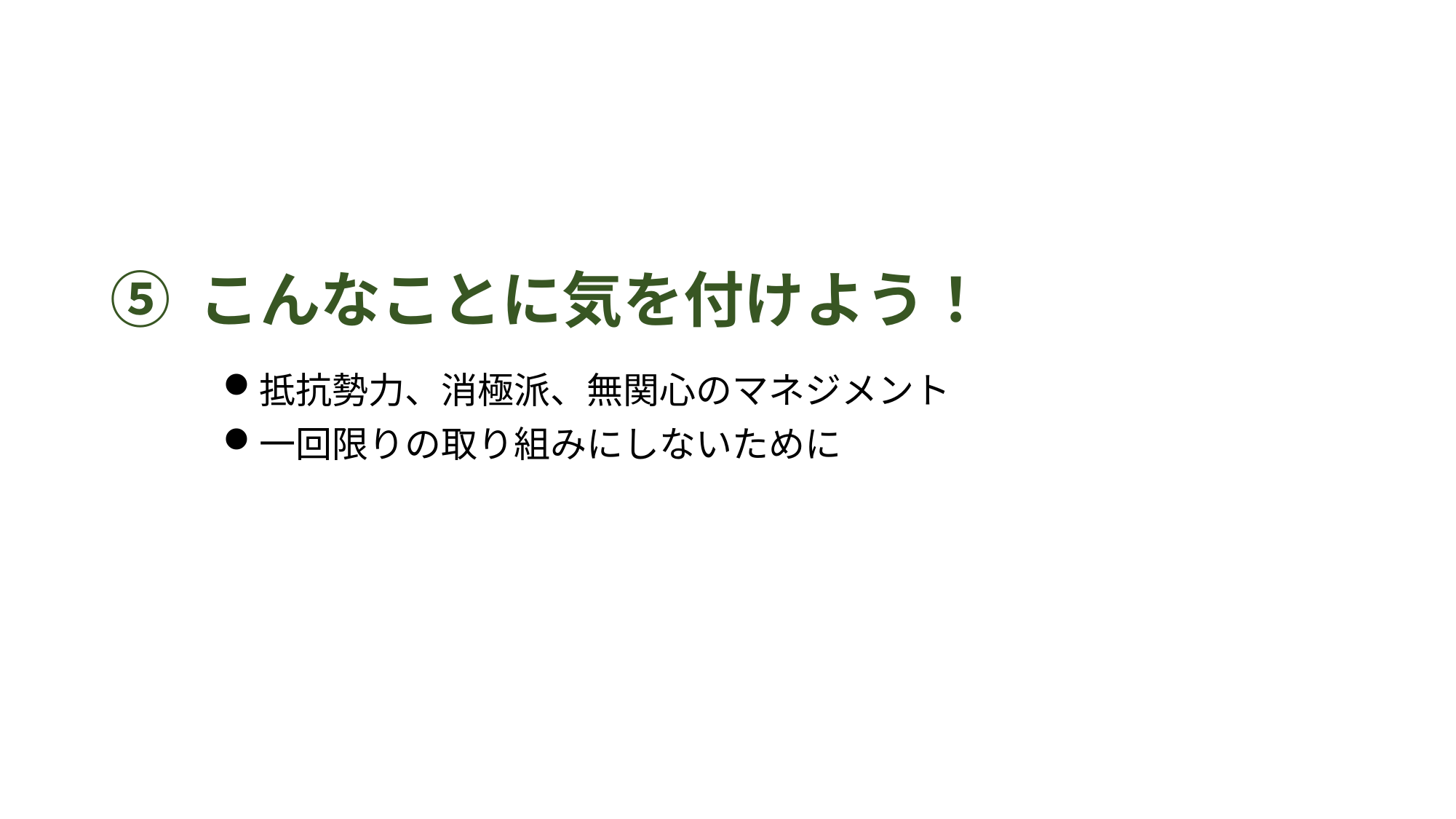

# ⑤ こんなことに気を付けよう！
抵抗勢力、消極派、無関心のマネジメント
一回限りの取り組みにしないために